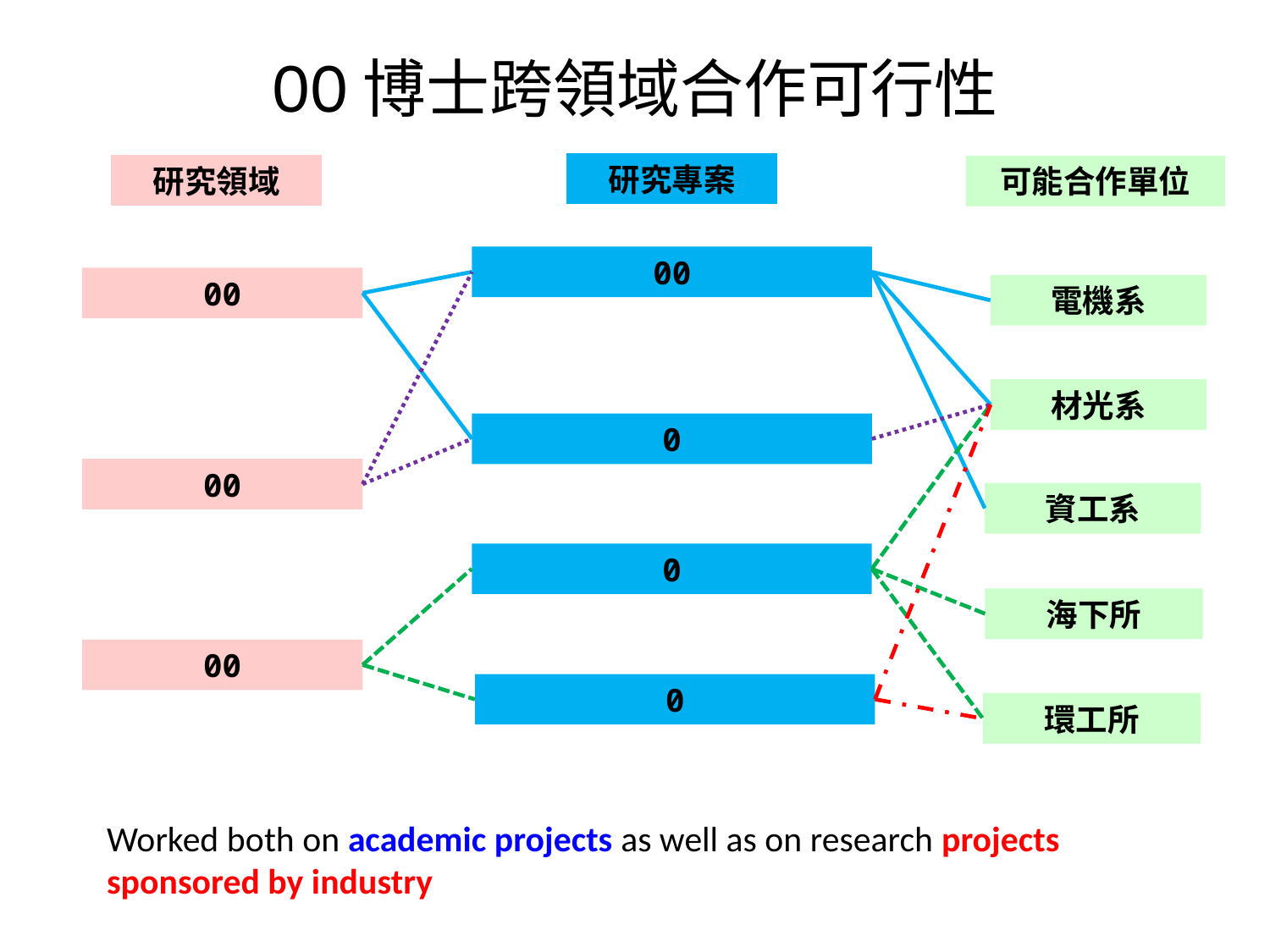

# OO博士跨領域合作可行性
研究專案
研究領域
可能合作單位
00
00
電機系
材光系
0
00
資工系
0
海下所
00
0
環工所
Worked both on academic projects as well as on research projects sponsored by industry